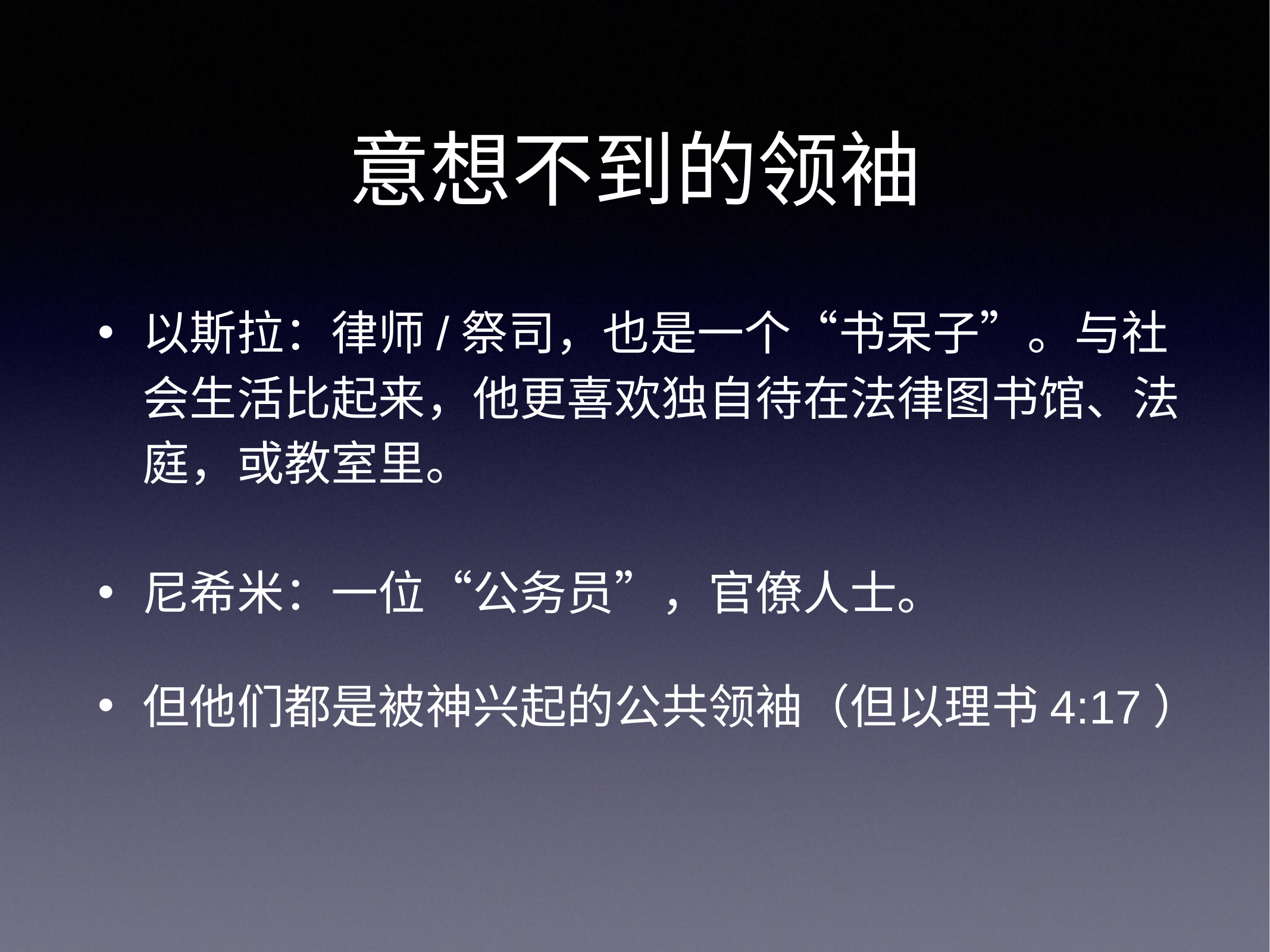

# 意想不到的领袖
以斯拉：律师/祭司，也是一个“书呆子”。与社会生活比起来，他更喜欢独自待在法律图书馆、法庭，或教室里。

尼希米：一位“公务员”，官僚人士。

但他们都是被神兴起的公共领袖（但以理书4:17）